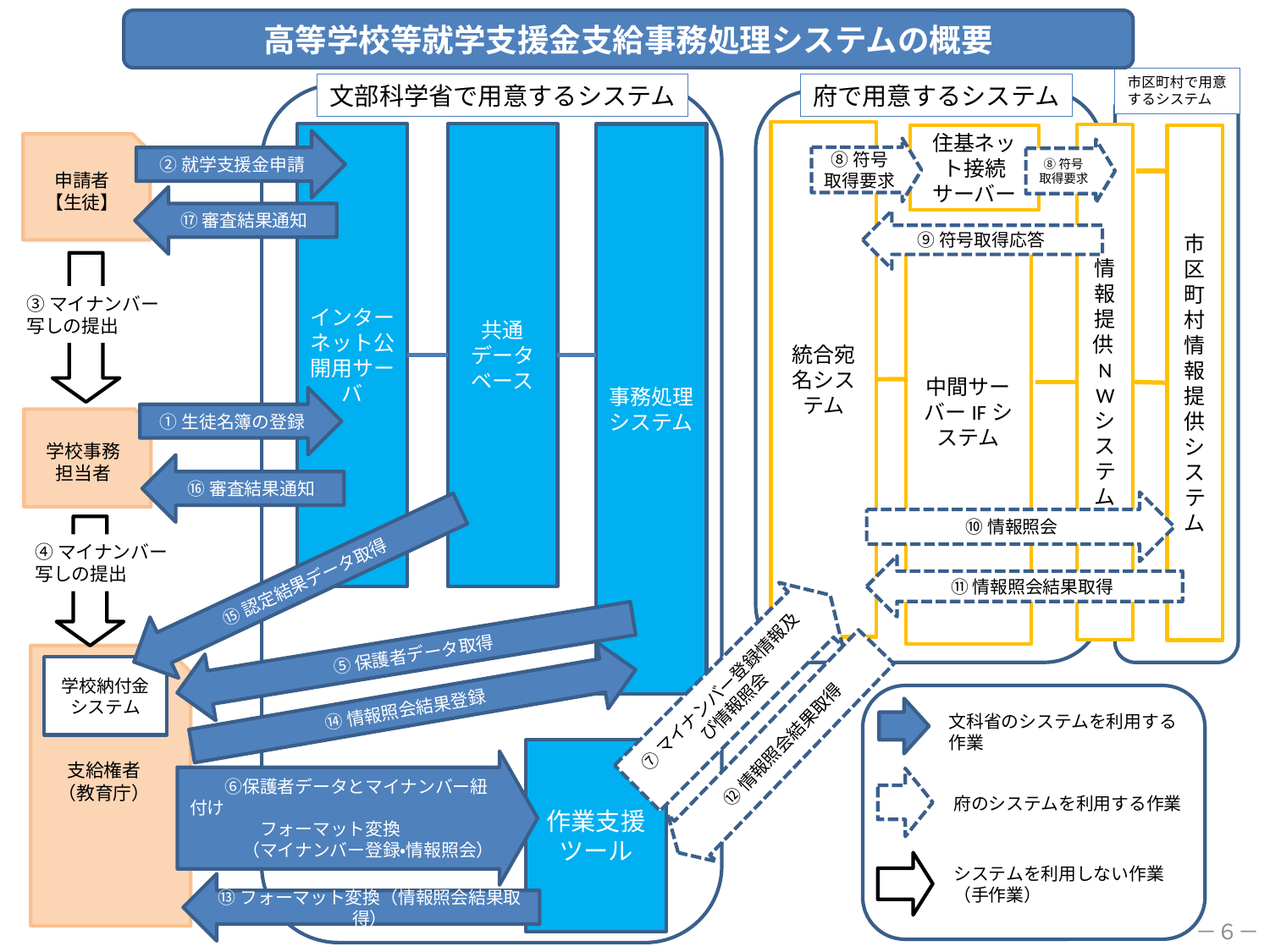

高等学校等就学支援金支給事務処理システムの概要
市区町村で用意するシステム
文部科学省で用意するシステム
府で用意するシステム

統合宛名シス
テム
インターネット公開用サーバ
共通
データベース
事務処理システム
情報提供NW
システム
市区町村情報提供システム
住基ネット接続サーバー
②就学支援金申請
申請者
【生徒】
⑧符号取得要求
⑧符号取得要求
⑰審査結果通知
⑨符号取得応答
中間サーバーIFシステム

③マイナンバー
写しの提出
①生徒名簿の登録
学校事務
担当者
⑯審査結果通知
⑩情報照会

④マイナンバー
写しの提出
⑮認定結果データ取得
⑪情報照会結果取得
⑤保護者データ取得
支給権者
（教育庁）

⑦マイナンバー登録情報及び情報照会
学校納付金システム
⑭情報照会結果登録

文科省のシステムを利用する作業

⑫情報照会結果取得
作業支援ツール
　　⑥保護者データとマイナンバー紐付け
　　　　フォーマット変換
　　　（マイナンバー登録・情報照会）
府のシステムを利用する作業

システムを利用しない作業
（手作業）

⑬フォーマット変換（情報照会結果取得）
－６－